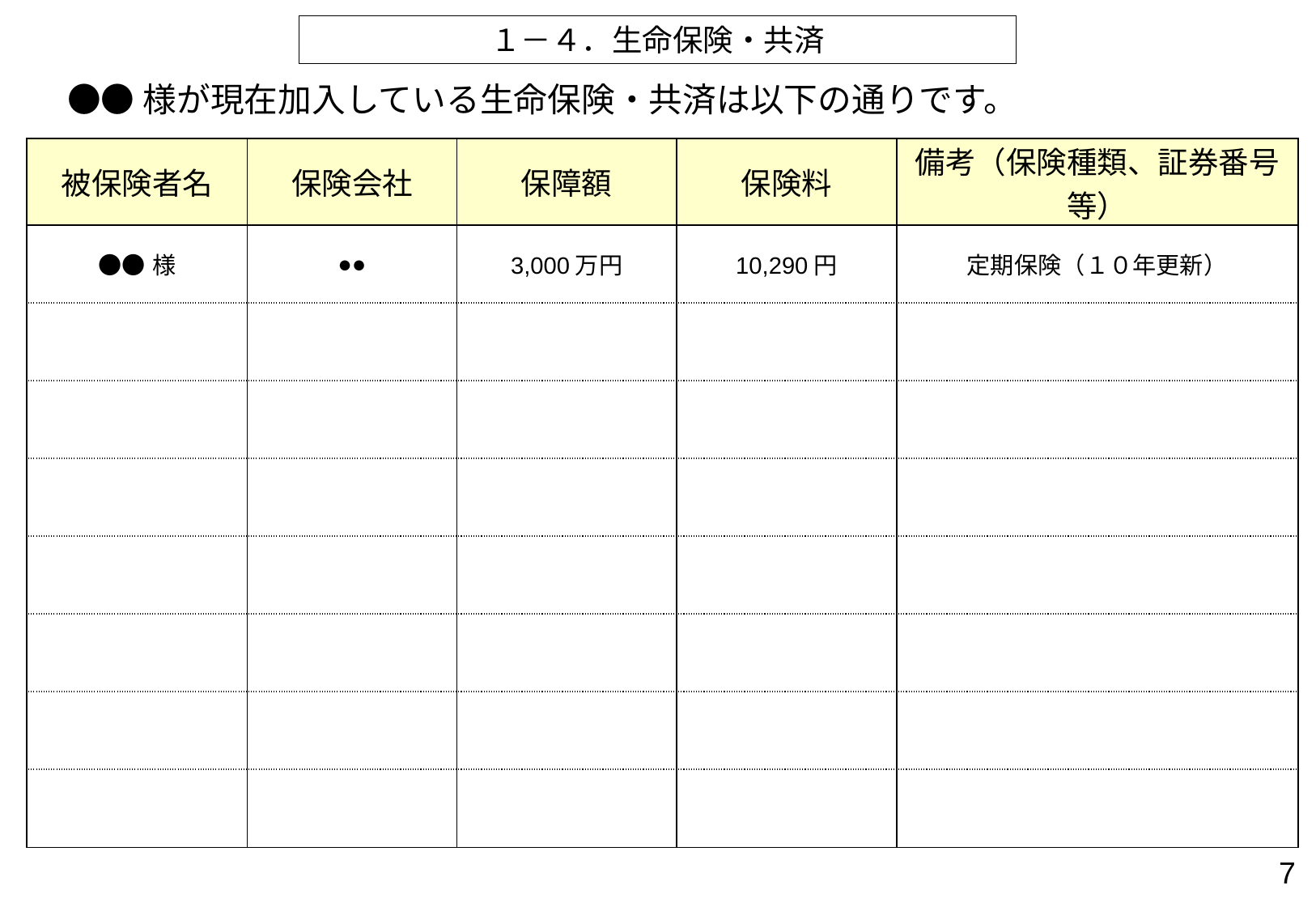

１－４．生命保険・共済
●●様が現在加入している生命保険・共済は以下の通りです。
| 被保険者名 | 保険会社 | 保障額 | 保険料 | 備考（保険種類、証券番号等） |
| --- | --- | --- | --- | --- |
| ●●様 | ●● | 3,000万円 | 10,290円 | 定期保険（１０年更新） |
|  |  |  |  |  |
|  |  |  |  |  |
|  |  |  |  |  |
|  |  |  |  |  |
|  |  |  |  |  |
|  |  |  |  |  |
|  |  |  |  |  |
7